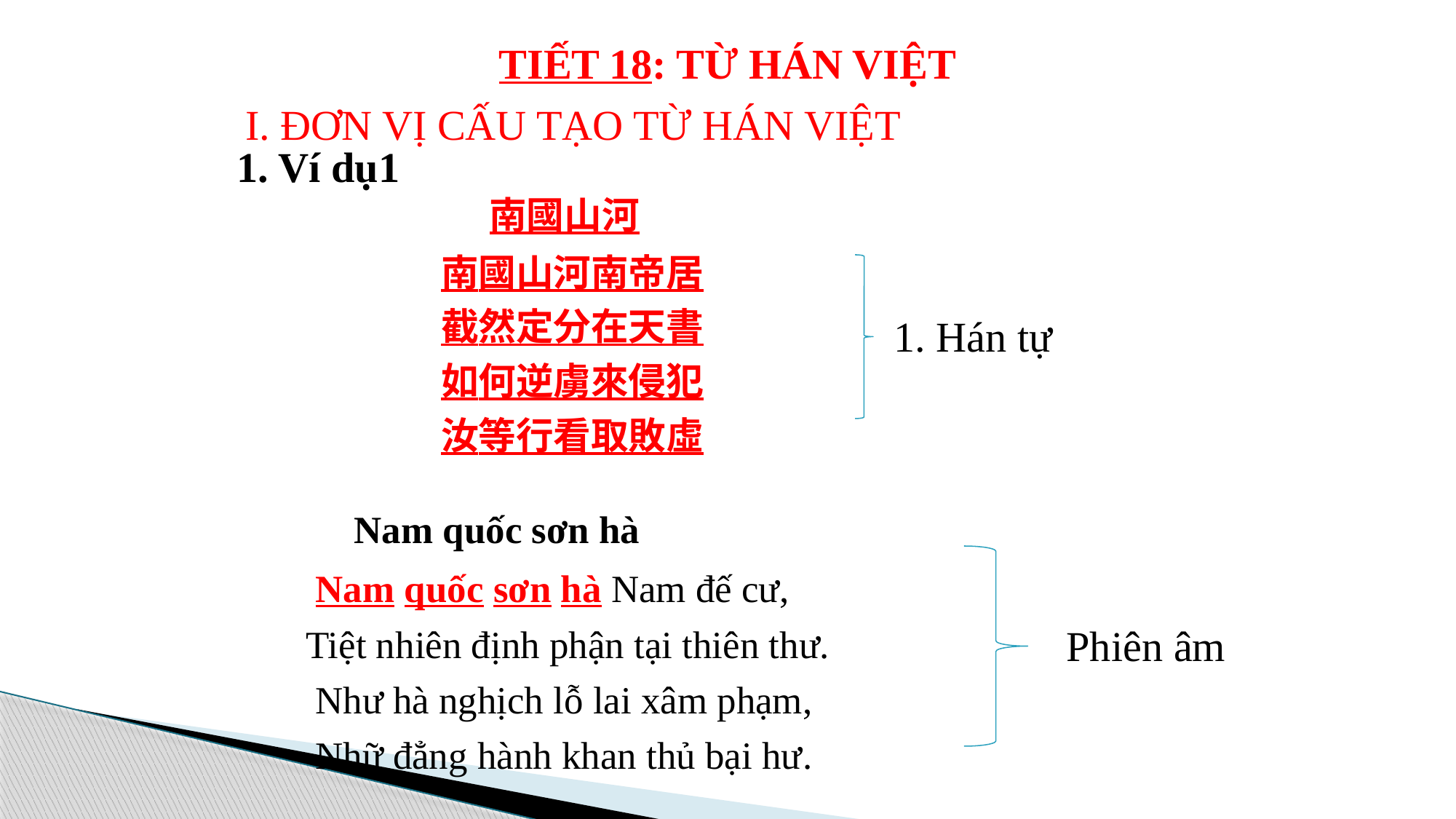

# TIẾT 18: TỪ HÁN VIỆT
I. ĐƠN VỊ CẤU TẠO TỪ HÁN VIỆT

     南國山河
南國山河南帝居 
截然定分在天書 
如何逆虜來侵犯 
汝等行看取敗虛

	          Nam quốc sơn hà
      Nam quốc sơn hà Nam đế cư, 
     Tiệt nhiên định phận tại thiên thư.
      Như hà nghịch lỗ lai xâm phạm, 
      Nhữ đẳng hành khan thủ bại hư.

1. Ví dụ1

1. Hán tự

Phiên âm